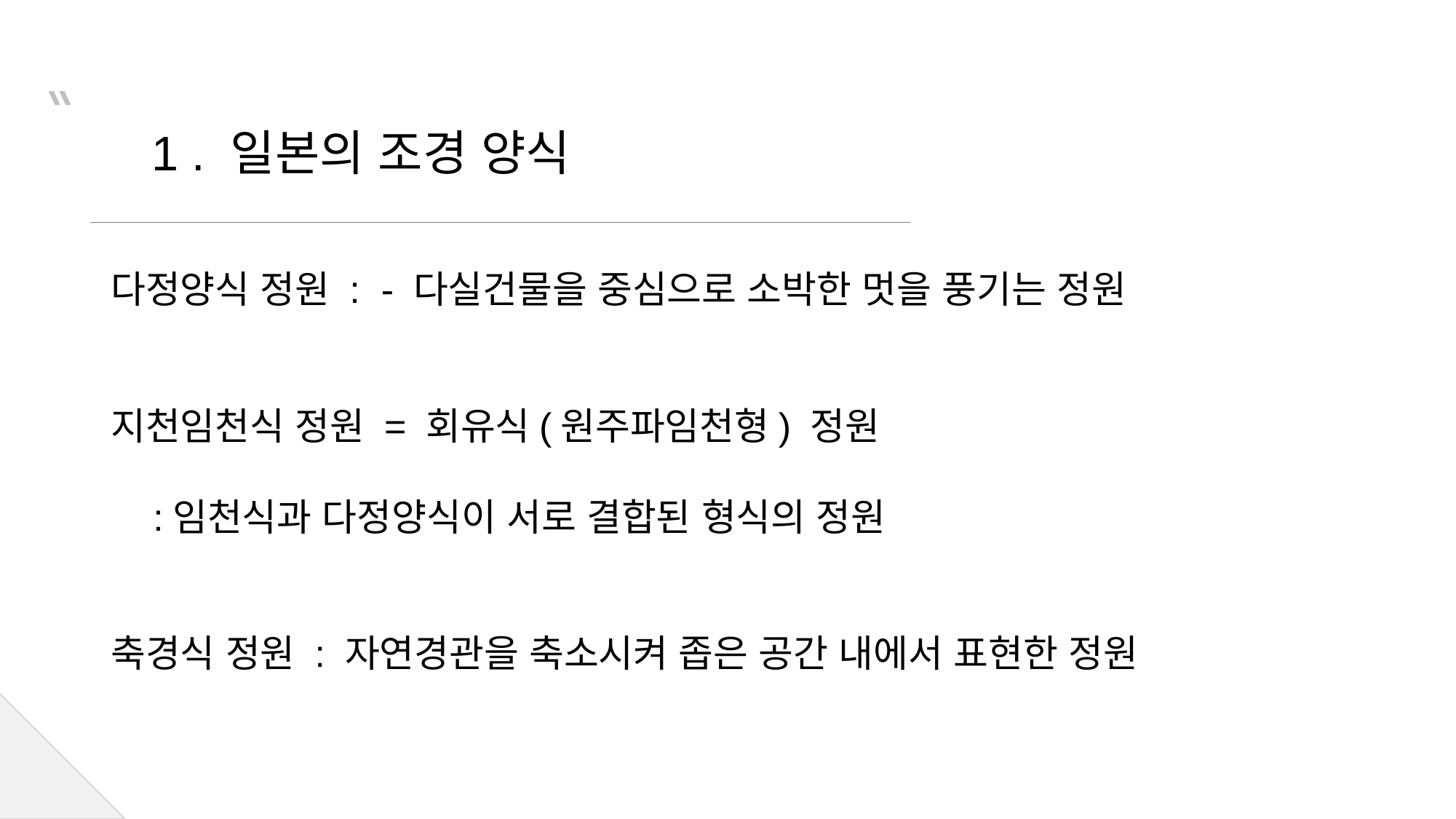

“
    1 . 일본의 조경 양식

다정양식 정원 :  - 다실건물을 중심으로 소박한 멋을 풍기는 정원

지천임천식 정원 = 회유식(원주파임천형) 정원

    :임천식과 다정양식이 서로 결합된 형식의 정원

축경식 정원 : 자연경관을 축소시켜 좁은 공간 내에서 표현한 정원